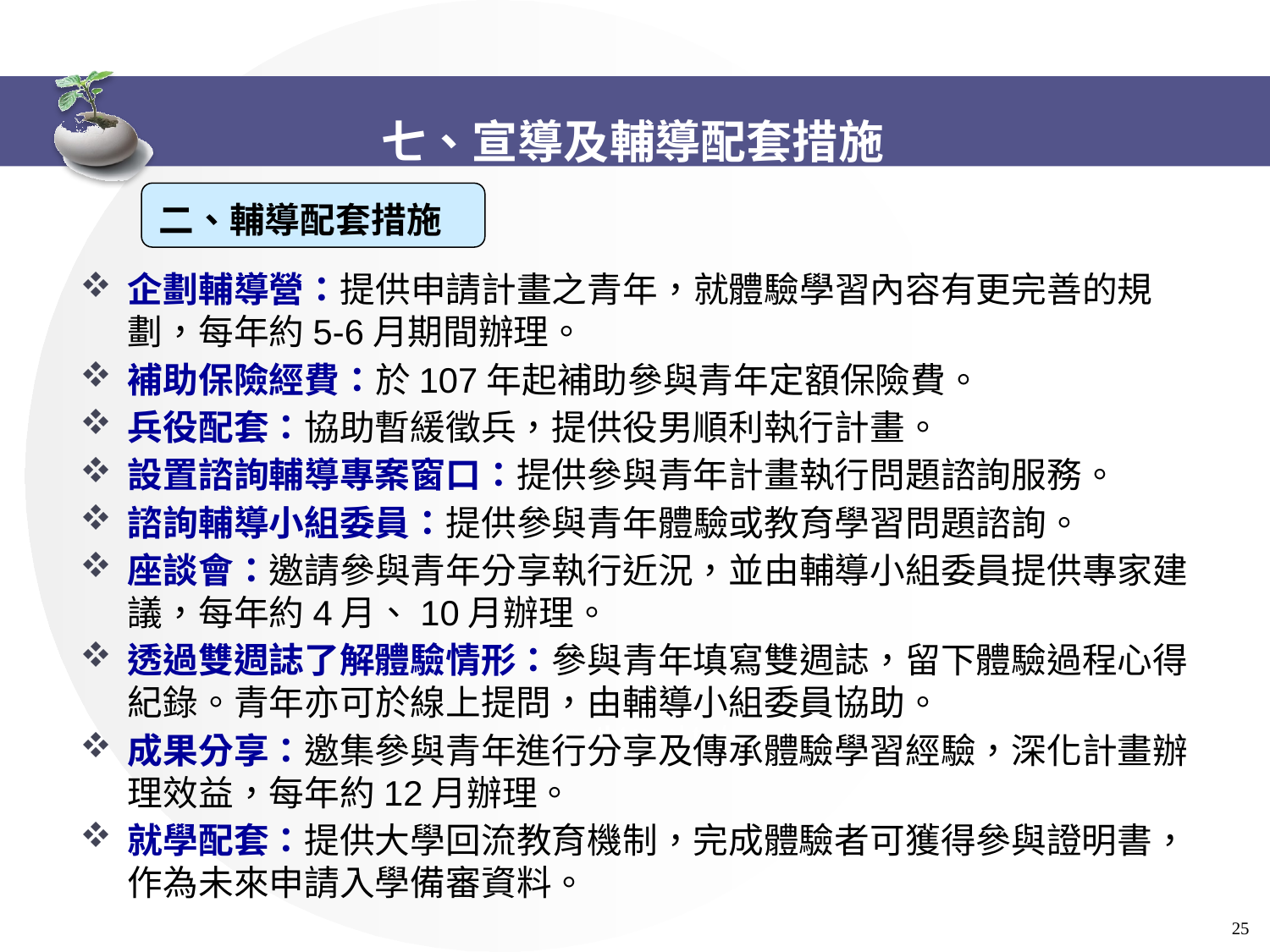

# 七、宣導及輔導配套措施

二、輔導配套措施
企劃輔導營：提供申請計畫之青年，就體驗學習內容有更完善的規劃，每年約5-6月期間辦理。
補助保險經費：於107年起補助參與青年定額保險費。
兵役配套：協助暫緩徵兵，提供役男順利執行計畫。
設置諮詢輔導專案窗口：提供參與青年計畫執行問題諮詢服務。
諮詢輔導小組委員：提供參與青年體驗或教育學習問題諮詢。
座談會：邀請參與青年分享執行近況，並由輔導小組委員提供專家建議，每年約4月、10月辦理。
透過雙週誌了解體驗情形：參與青年填寫雙週誌，留下體驗過程心得紀錄。青年亦可於線上提問，由輔導小組委員協助。
成果分享：邀集參與青年進行分享及傳承體驗學習經驗，深化計畫辦理效益，每年約12月辦理。
就學配套：提供大學回流教育機制，完成體驗者可獲得參與證明書，作為未來申請入學備審資料。

https://
youthtravel.tw/
              25